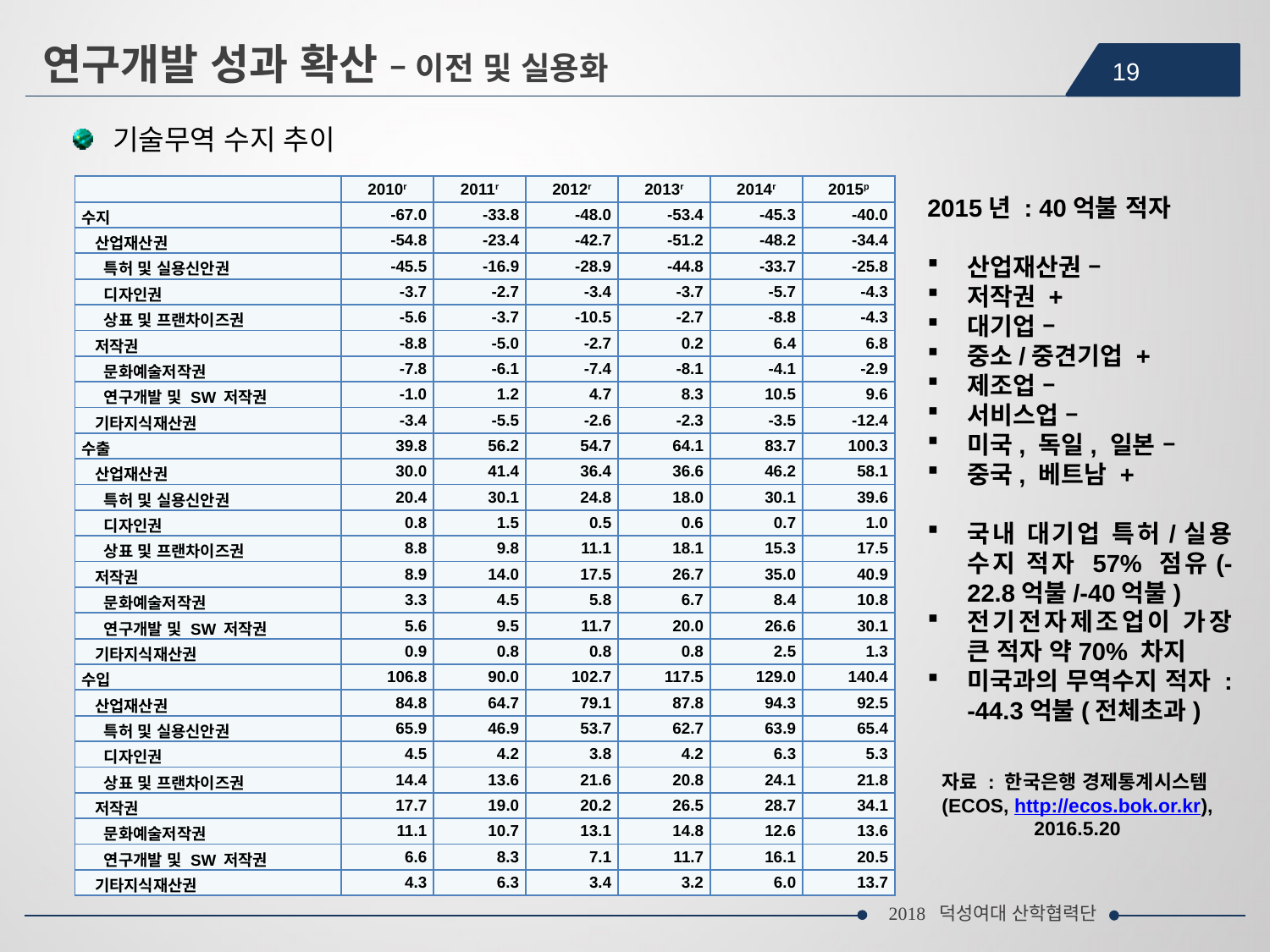

연구개발 성과 확산 – 이전 및 실용화

19
기술무역 수지 추이
|  | 2010r | 2011r | 2012r | 2013r | 2014r | 2015p |
| --- | --- | --- | --- | --- | --- | --- |
| 수지 | -67.0 | -33.8 | -48.0 | -53.4 | -45.3 | -40.0 |
| 산업재산권 | -54.8 | -23.4 | -42.7 | -51.2 | -48.2 | -34.4 |
| 특허 및 실용신안권 | -45.5 | -16.9 | -28.9 | -44.8 | -33.7 | -25.8 |
| 디자인권 | -3.7 | -2.7 | -3.4 | -3.7 | -5.7 | -4.3 |
| 상표 및 프랜차이즈권 | -5.6 | -3.7 | -10.5 | -2.7 | -8.8 | -4.3 |
| 저작권 | -8.8 | -5.0 | -2.7 | 0.2 | 6.4 | 6.8 |
| 문화예술저작권 | -7.8 | -6.1 | -7.4 | -8.1 | -4.1 | -2.9 |
| 연구개발 및 SW 저작권 | -1.0 | 1.2 | 4.7 | 8.3 | 10.5 | 9.6 |
| 기타지식재산권 | -3.4 | -5.5 | -2.6 | -2.3 | -3.5 | -12.4 |
| 수출 | 39.8 | 56.2 | 54.7 | 64.1 | 83.7 | 100.3 |
| 산업재산권 | 30.0 | 41.4 | 36.4 | 36.6 | 46.2 | 58.1 |
| 특허 및 실용신안권 | 20.4 | 30.1 | 24.8 | 18.0 | 30.1 | 39.6 |
| 디자인권 | 0.8 | 1.5 | 0.5 | 0.6 | 0.7 | 1.0 |
| 상표 및 프랜차이즈권 | 8.8 | 9.8 | 11.1 | 18.1 | 15.3 | 17.5 |
| 저작권 | 8.9 | 14.0 | 17.5 | 26.7 | 35.0 | 40.9 |
| 문화예술저작권 | 3.3 | 4.5 | 5.8 | 6.7 | 8.4 | 10.8 |
| 연구개발 및 SW 저작권 | 5.6 | 9.5 | 11.7 | 20.0 | 26.6 | 30.1 |
| 기타지식재산권 | 0.9 | 0.8 | 0.8 | 0.8 | 2.5 | 1.3 |
| 수입 | 106.8 | 90.0 | 102.7 | 117.5 | 129.0 | 140.4 |
| 산업재산권 | 84.8 | 64.7 | 79.1 | 87.8 | 94.3 | 92.5 |
| 특허 및 실용신안권 | 65.9 | 46.9 | 53.7 | 62.7 | 63.9 | 65.4 |
| 디자인권 | 4.5 | 4.2 | 3.8 | 4.2 | 6.3 | 5.3 |
| 상표 및 프랜차이즈권 | 14.4 | 13.6 | 21.6 | 20.8 | 24.1 | 21.8 |
| 저작권 | 17.7 | 19.0 | 20.2 | 26.5 | 28.7 | 34.1 |
| 문화예술저작권 | 11.1 | 10.7 | 13.1 | 14.8 | 12.6 | 13.6 |
| 연구개발 및 SW 저작권 | 6.6 | 8.3 | 7.1 | 11.7 | 16.1 | 20.5 |
| 기타지식재산권 | 4.3 | 6.3 | 3.4 | 3.2 | 6.0 | 13.7 |
2015년 : 40억불 적자

산업재산권 –
저작권 +
대기업 –
중소/중견기업 +
제조업 –
서비스업 –
미국, 독일, 일본 –
중국, 베트남 +

국내 대기업 특허/실용 수지 적자 57% 점유(-22.8억불/-40억불)
전기전자제조업이 가장 큰 적자 약70% 차지
미국과의 무역수지 적자 : -44.3억불(전체초과)
자료 : 한국은행 경제통계시스템(ECOS, http://ecos.bok.or.kr), 2016.5.20